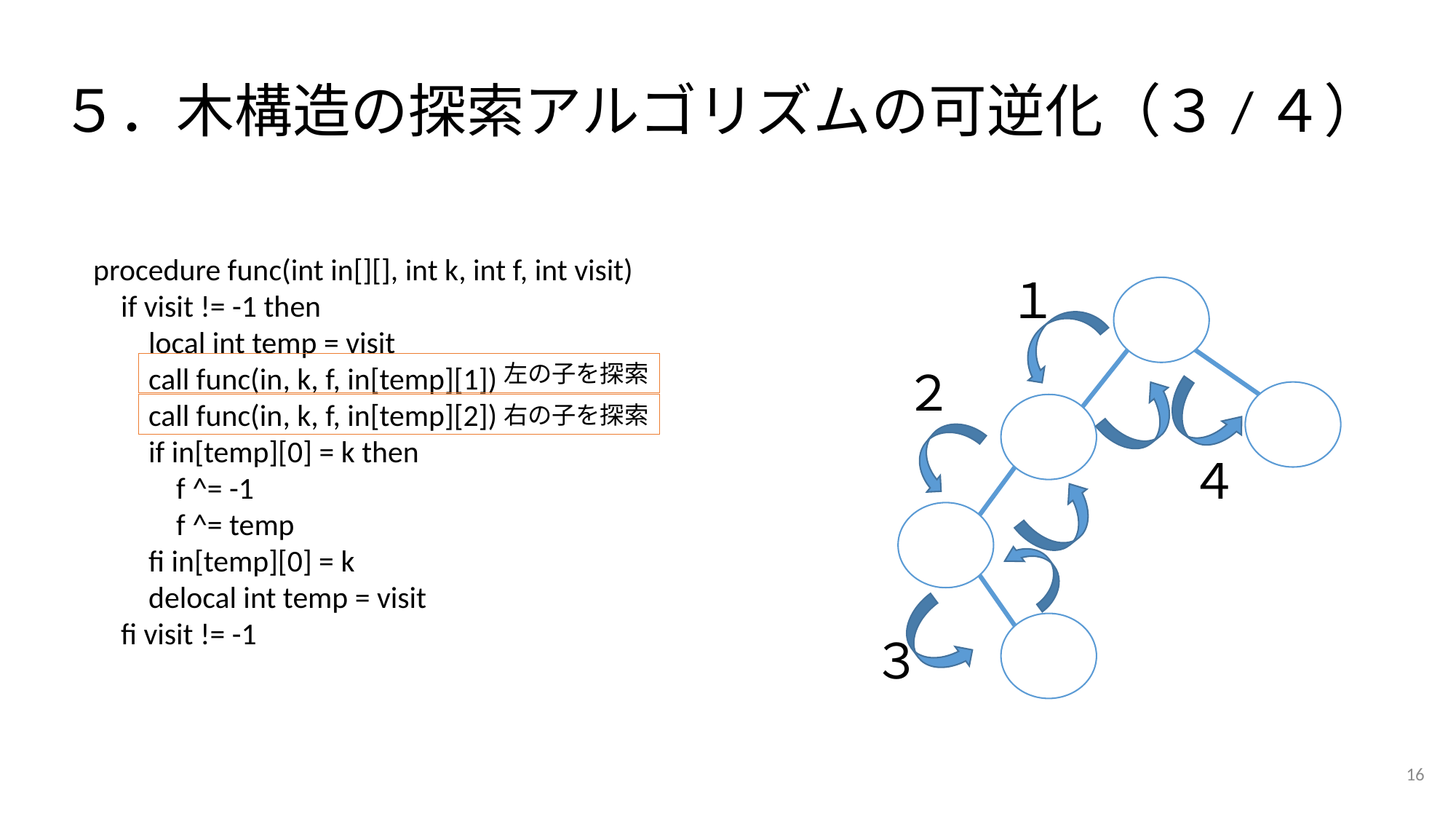

# ５．木構造の探索アルゴリズムの可逆化（３/４）
procedure func(int in[][], int k, int f, int visit)
    if visit != -1 then
        local int temp = visit
        call func(in, k, f, in[temp][1])
        call func(in, k, f, in[temp][2])
        if in[temp][0] = k then
            f ^= -1
            f ^= temp
        fi in[temp][0] = k
        delocal int temp = visit
    fi visit != -1
１

左の子を探索
２

右の子を探索

４

３
16